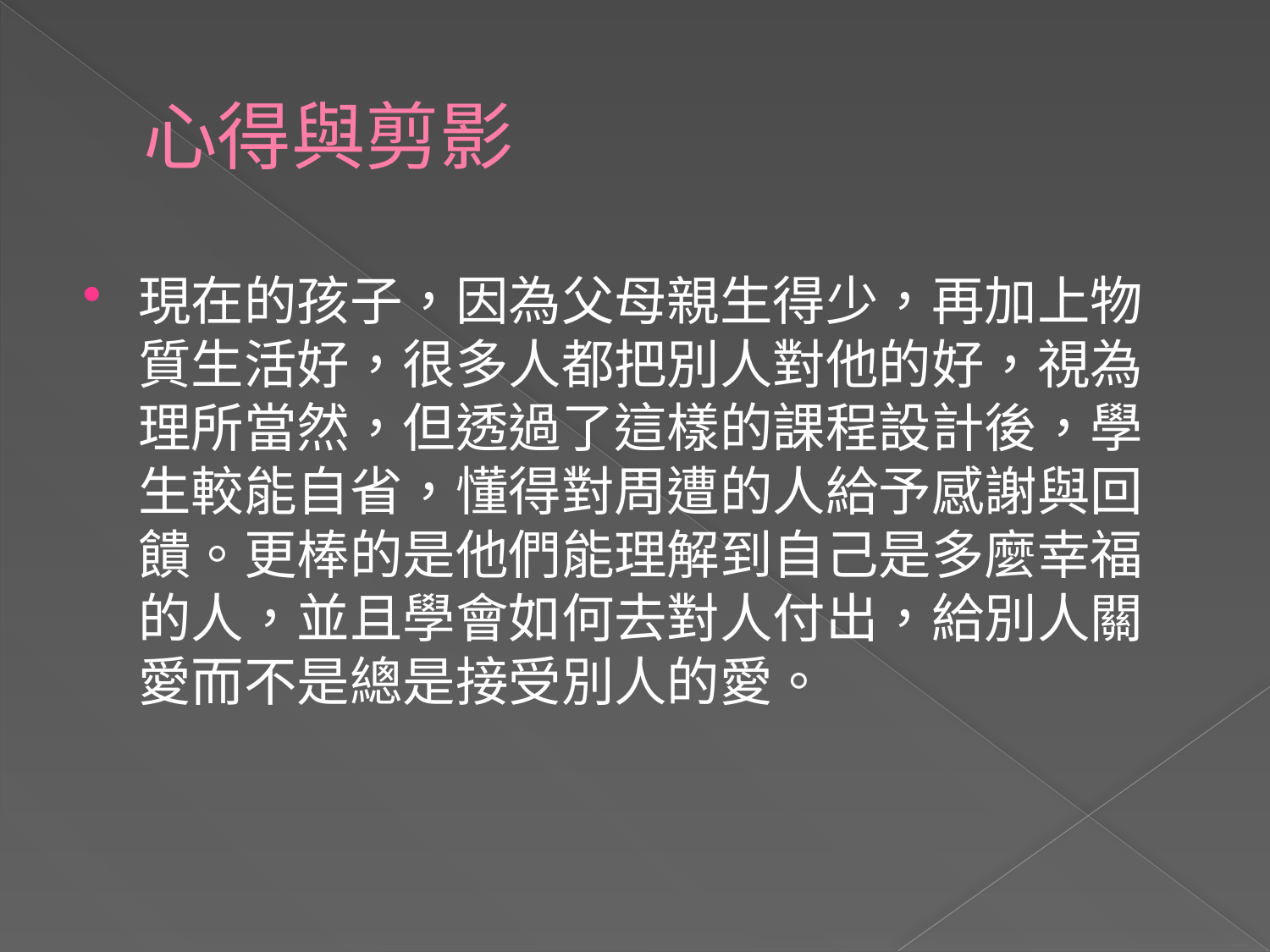

# 心得與剪影
現在的孩子，因為父母親生得少，再加上物質生活好，很多人都把別人對他的好，視為理所當然，但透過了這樣的課程設計後，學生較能自省，懂得對周遭的人給予感謝與回饋。更棒的是他們能理解到自己是多麼幸福的人，並且學會如何去對人付出，給別人關愛而不是總是接受別人的愛。